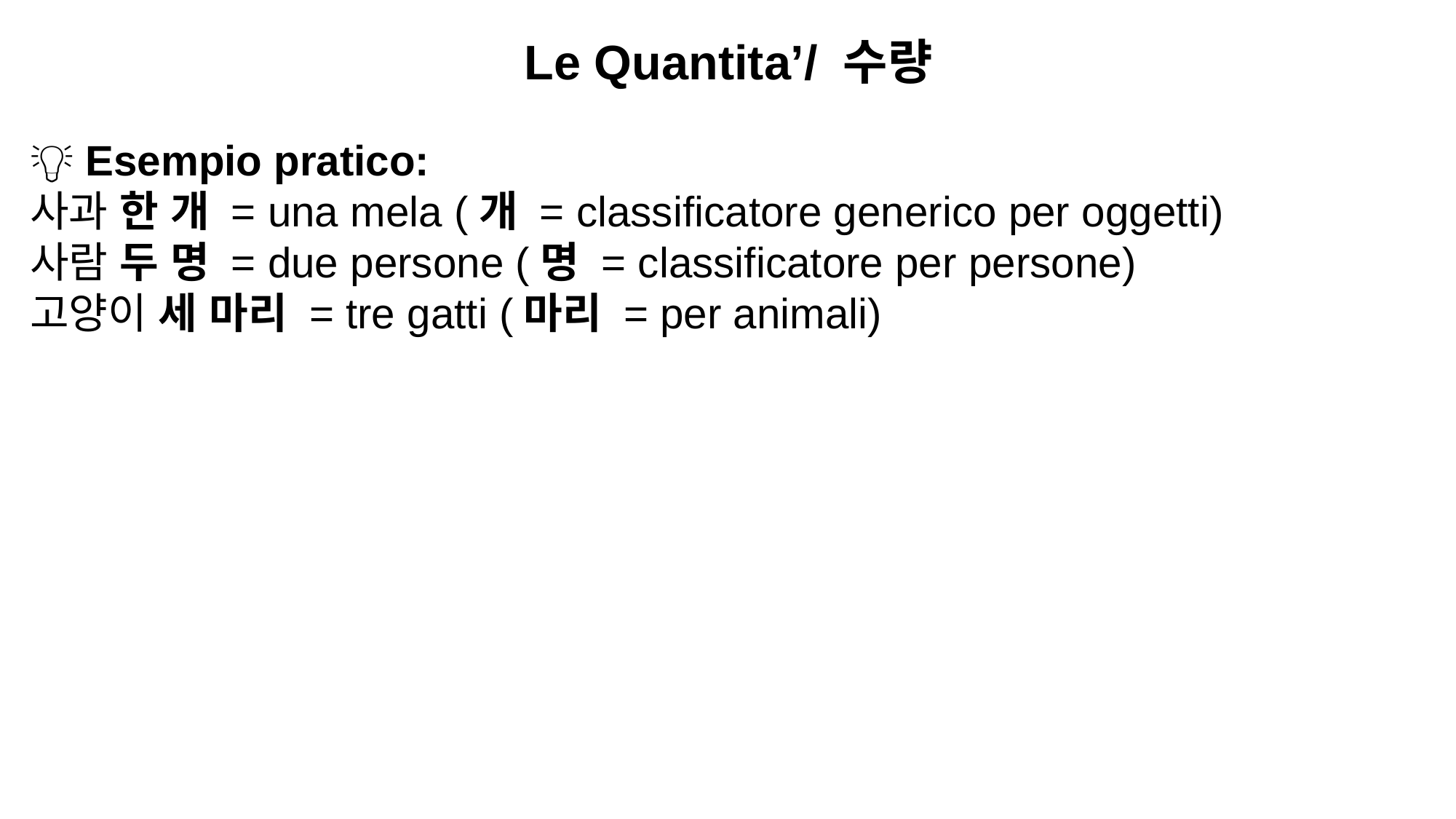

Le Quantita’/ 수량

💡 Esempio pratico:
사과 한 개 = una mela (개 = classificatore generico per oggetti)
사람 두 명 = due persone (명 = classificatore per persone)
고양이 세 마리 = tre gatti (마리 = per animali)